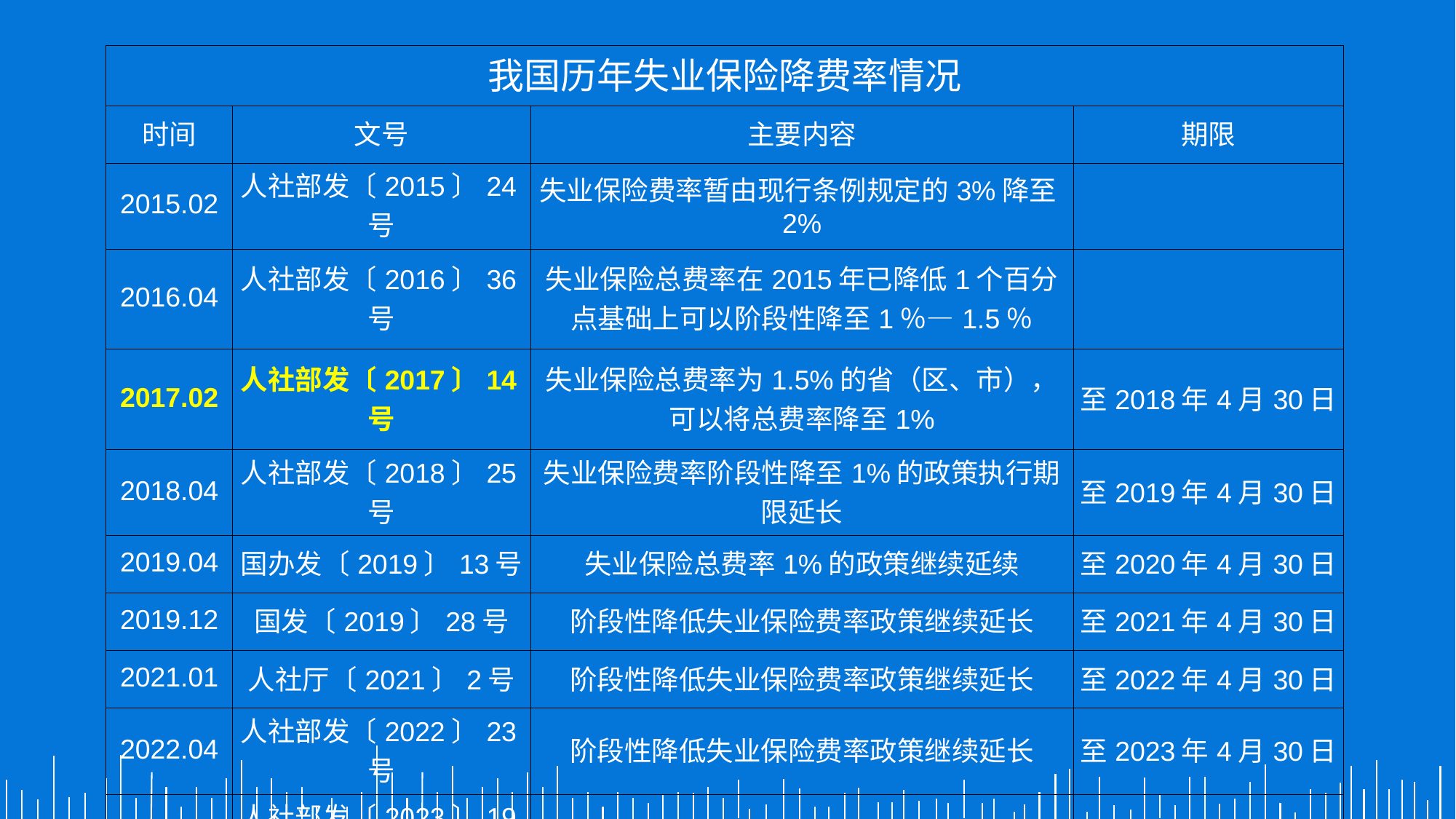

| 我国历年失业保险降费率情况 |  |  |  |
| --- | --- | --- | --- |
| 时间 | 文号 | 主要内容 | 期限 |
| 2015.02 | 人社部发〔2015〕24号 | 失业保险费率暂由现行条例规定的3%降至2% |  |
| 2016.04 | 人社部发〔2016〕36号 | 失业保险总费率在2015年已降低1个百分点基础上可以阶段性降至1％—1.5％ |  |
| 2017.02 | 人社部发〔2017〕14号 | 失业保险总费率为1.5%的省（区、市），可以将总费率降至1% | 至2018年4月30日 |
| 2018.04 | 人社部发〔2018〕25号 | 失业保险费率阶段性降至1%的政策执行期限延长 | 至2019年4月30日 |
| 2019.04 | 国办发〔2019〕13号 | 失业保险总费率1%的政策继续延续 | 至2020年4月30日 |
| 2019.12 | 国发〔2019〕28号 | 阶段性降低失业保险费率政策继续延长 | 至2021年4月30日 |
| 2021.01 | 人社厅〔2021〕2号 | 阶段性降低失业保险费率政策继续延长 | 至2022年4月30日 |
| 2022.04 | 人社部发〔2022〕23号 | 阶段性降低失业保险费率政策继续延长 | 至2023年4月30日 |
| 2023.03 | 人社部发〔2023〕19号 | 阶段性降低失业保险费率政策继续延长 | 至2024年底 |